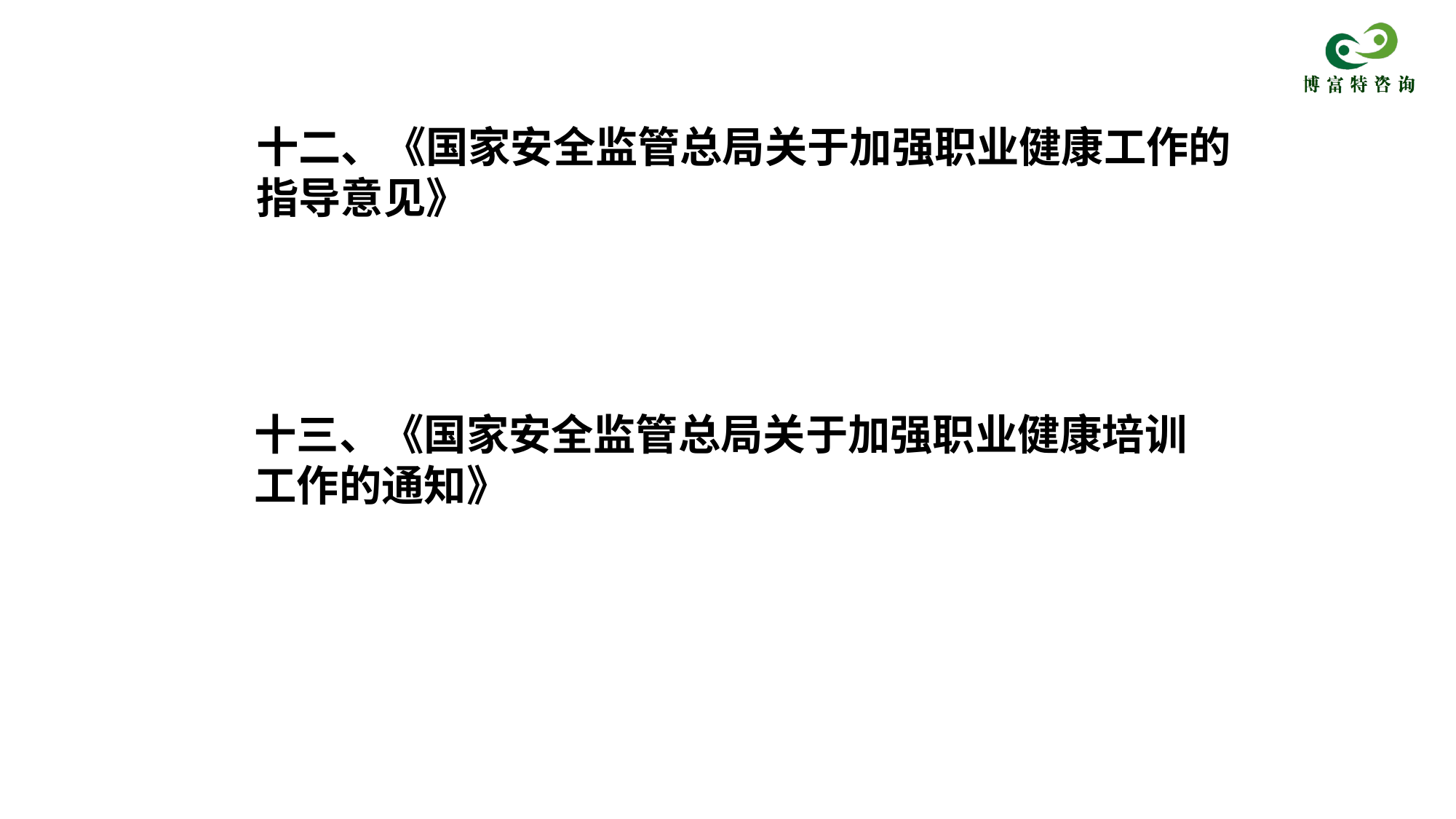

十二、《国家安全监管总局关于加强职业健康工作的指导意见》

十三、《国家安全监管总局关于加强职业健康培训工作的通知》